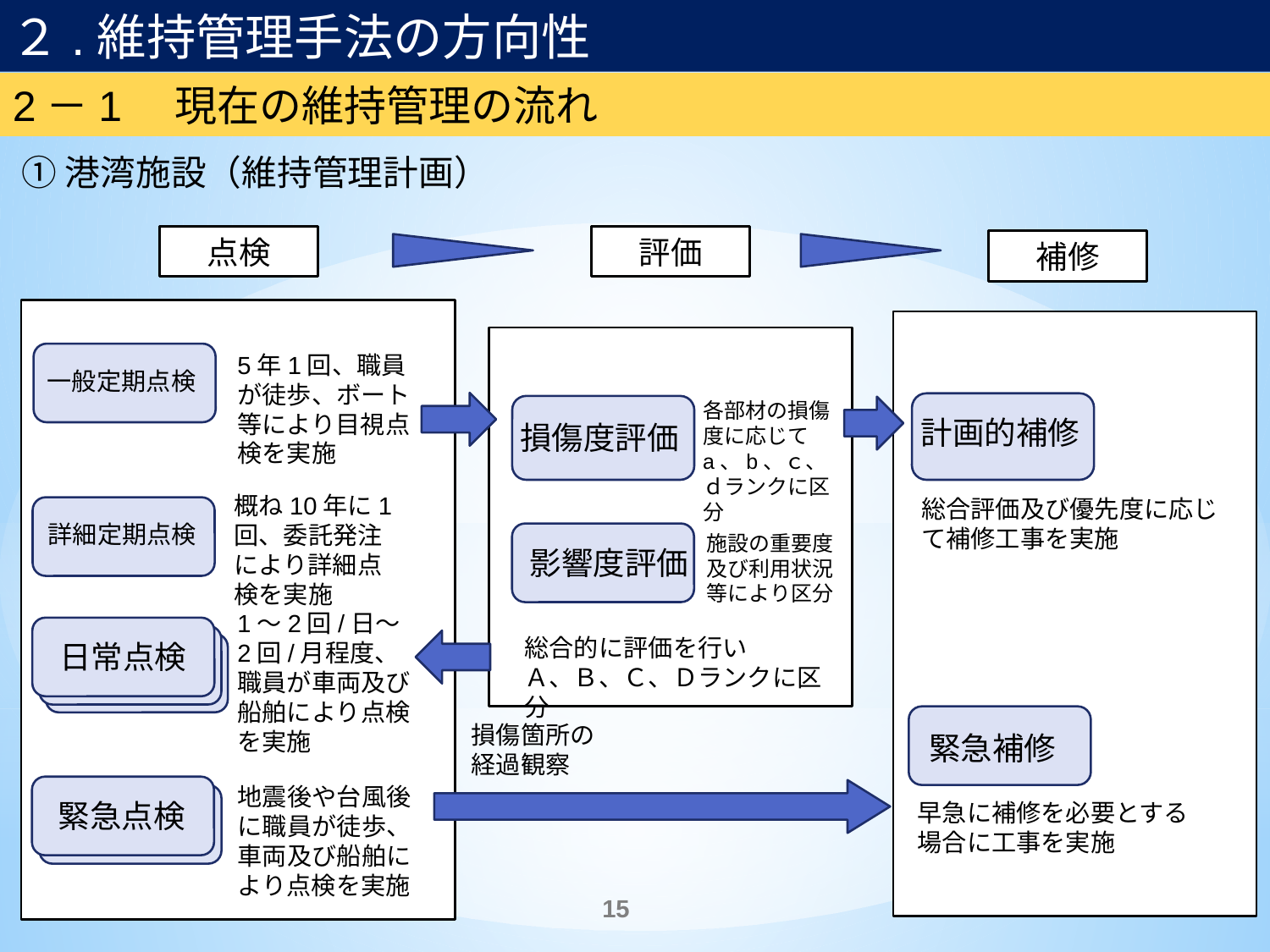

２.維持管理手法の方向性
2－1　現在の維持管理の流れ
①港湾施設（維持管理計画）

点検

5年1回、職員が徒歩、ボート等により目視点検を実施

一般定期点検
1～2回/日～2回/月程度、職員が車両及び船舶により点検を実施

日常点検

地震後や台風後に職員が徒歩、車両及び船舶により点検を実施

緊急点検
評価

総合的に評価を行い
Ａ、Ｂ、Ｃ、Ｄランクに区分
補修

計画的補修
総合評価及び優先度に応じて補修工事を実施
各部材の損傷度に応じてa、b、ｃ、ｄランクに区分

損傷度評価
概ね10年に1回、委託発注により詳細点検を実施

詳細定期点検

施設の重要度及び利用状況等により区分
影響度評価

損傷箇所の経過観察
緊急補修

早急に補修を必要とする場合に工事を実施
15